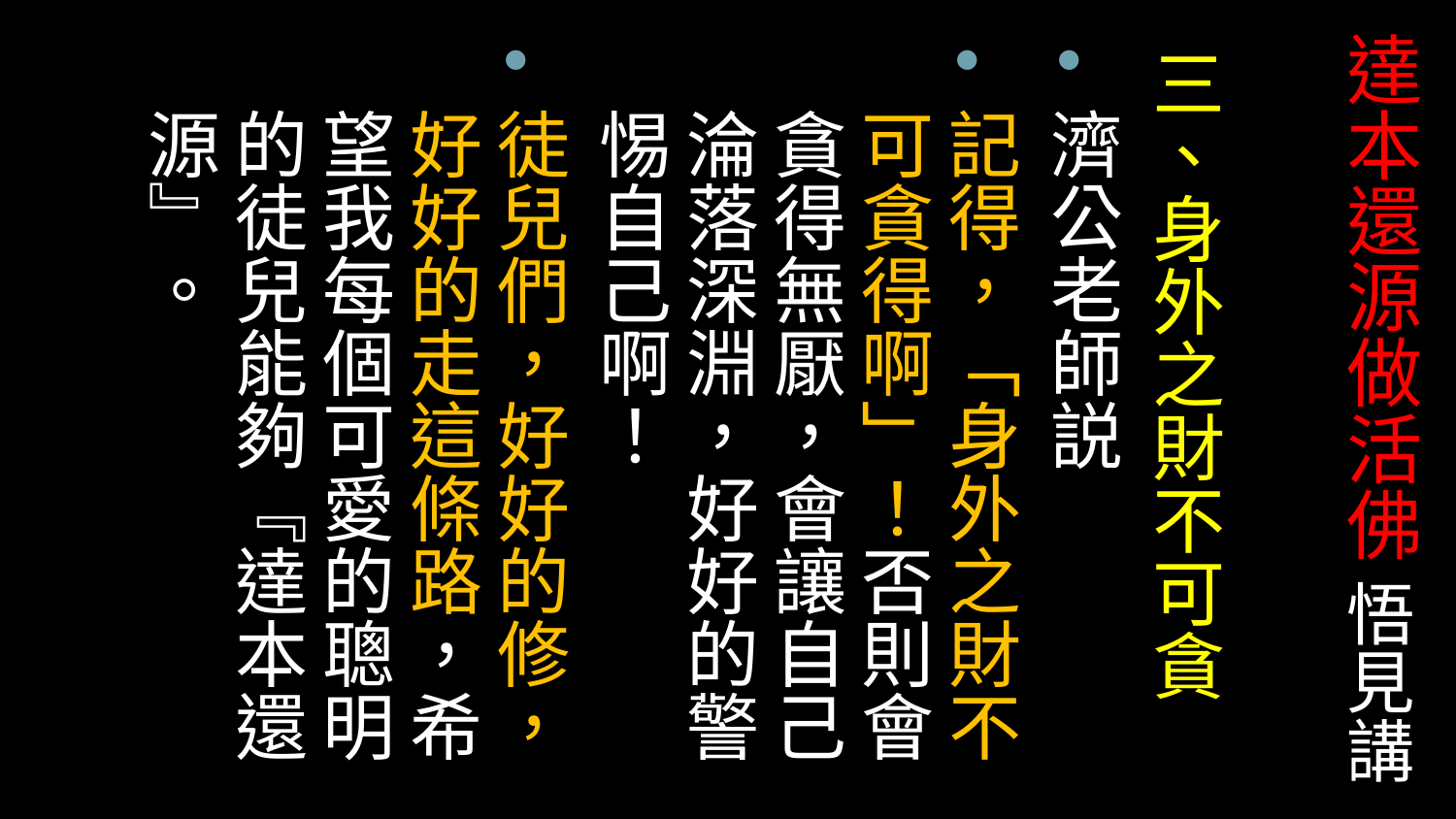

# 達本還源做活佛 悟見講
三、身外之財不可貪
濟公老師説
記得，「身外之財不可貪得啊」！否則會貪得無厭，會讓自己淪落深淵，好好的警惕自己啊！
徒兒們，好好的修，好好的走這條路，希望我每個可愛的聰明的徒兒能夠『達本還源』。